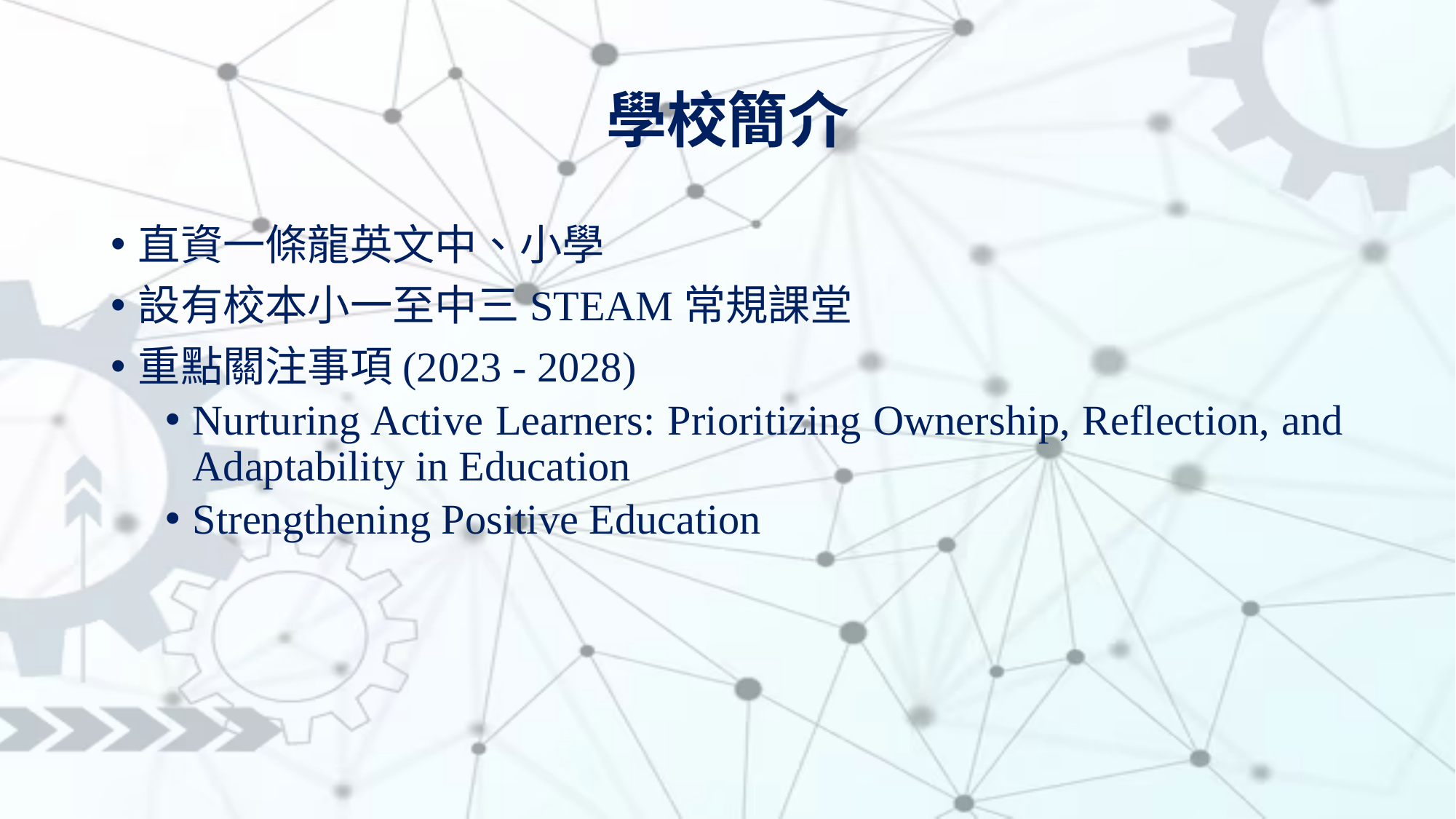

# 學校簡介
直資一條龍英文中、小學
設有校本小一至中三STEAM常規課堂
重點關注事項(2023 - 2028)
Nurturing Active Learners: Prioritizing Ownership, Reflection, and Adaptability in Education
Strengthening Positive Education